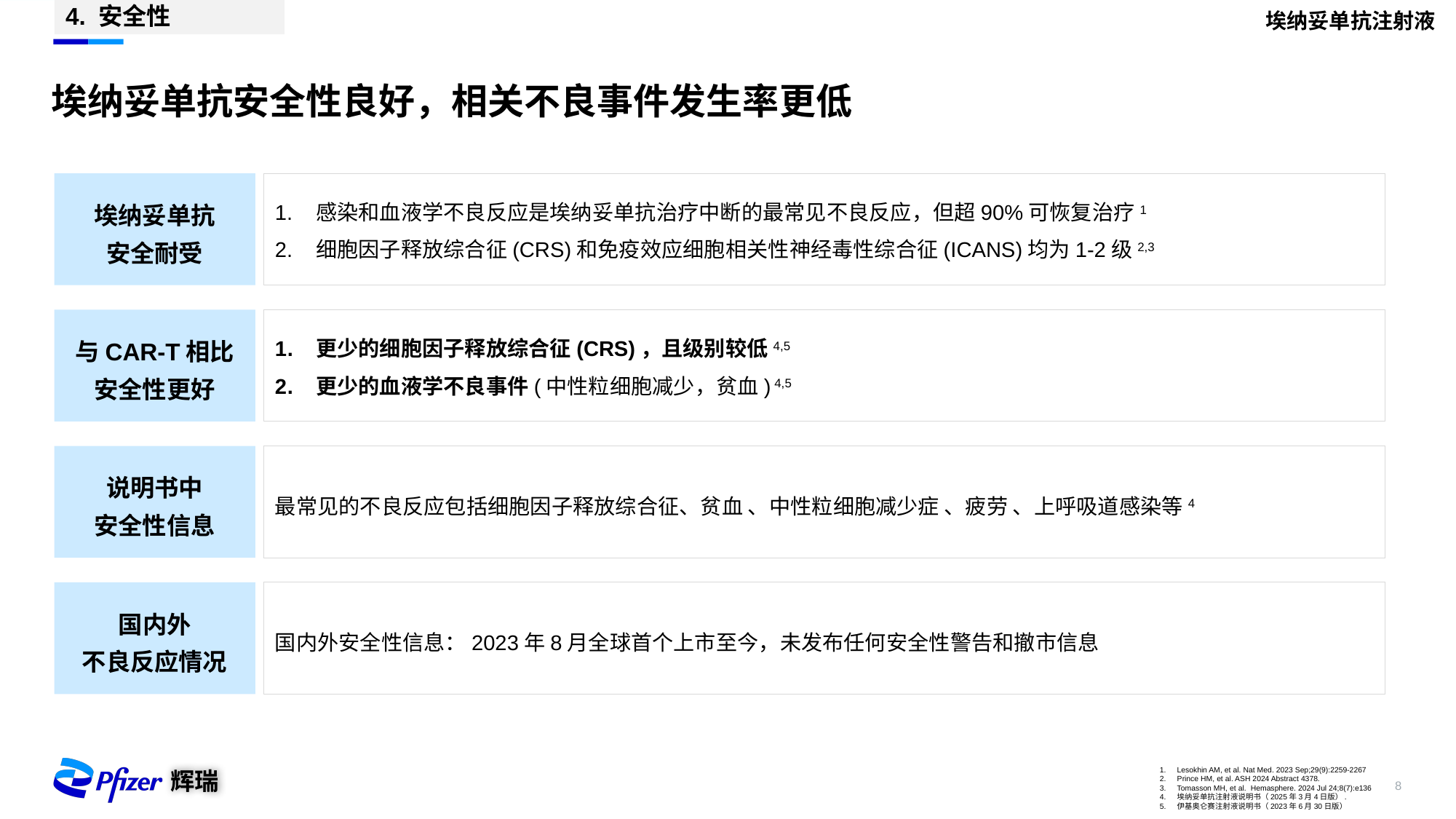

4. 安全性
埃纳妥单抗注射液
# 埃纳妥单抗安全性良好，相关不良事件发生率更低
埃纳妥单抗
安全耐受
感染和血液学不良反应是埃纳妥单抗治疗中断的最常见不良反应，但超90%可恢复治疗1
细胞因子释放综合征(CRS)和免疫效应细胞相关性神经毒性综合征(ICANS)均为1-2级2,3
与CAR-T相比
安全性更好
更少的细胞因子释放综合征(CRS)，且级别较低4,5
更少的血液学不良事件(中性粒细胞减少，贫血) 4,5
说明书中
安全性信息
最常见的不良反应包括细胞因子释放综合征、贫血 、中性粒细胞减少症 、疲劳 、上呼吸道感染等4
国内外
不良反应情况
国内外安全性信息：2023年8月全球首个上市至今，未发布任何安全性警告和撤市信息
Lesokhin AM, et al. Nat Med. 2023 Sep;29(9):2259-2267
Prince HM, et al. ASH 2024 Abstract 4378.
Tomasson MH, et al.  Hemasphere. 2024 Jul 24;8(7):e136
埃纳妥单抗注射液说明书（2025年3月4日版）.
伊基奥仑赛注射液说明书（2023年6月30日版）